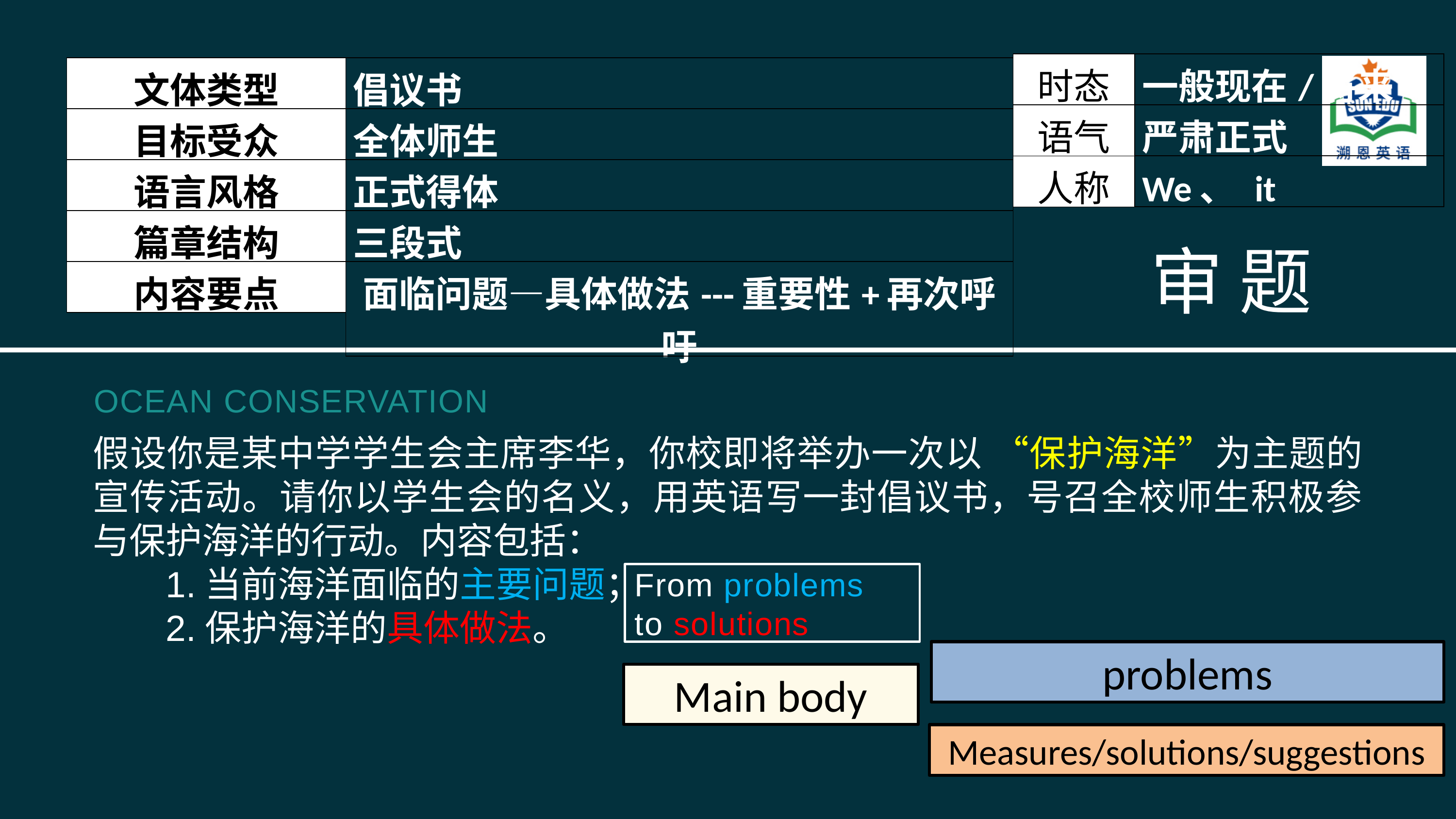

| 时态 |
| --- |
| 语气 |
| 人称 |
| 一般现在/将来 |
| --- |
| 严肃正式 |
| We、 it |
| 文体类型 |
| --- |
| 目标受众 |
| 语言风格 |
| 篇章结构 |
| 内容要点 |
| 倡议书 |
| --- |
| 全体师生 |
| 正式得体 |
| 三段式 |
| 面临问题—具体做法---重要性+再次呼吁 |
审 题

OCEAN CONSERVATION
假设你是某中学学生会主席李华，你校即将举办一次以 “保护海洋”为主题的宣传活动。请你以学生会的名义，用英语写一封倡议书，号召全校师生积极参与保护海洋的行动。内容包括：
	1.当前海洋面临的主要问题；
	2.保护海洋的具体做法。

 From problems
 to solutions
problems
Main body
Measures/solutions/suggestions